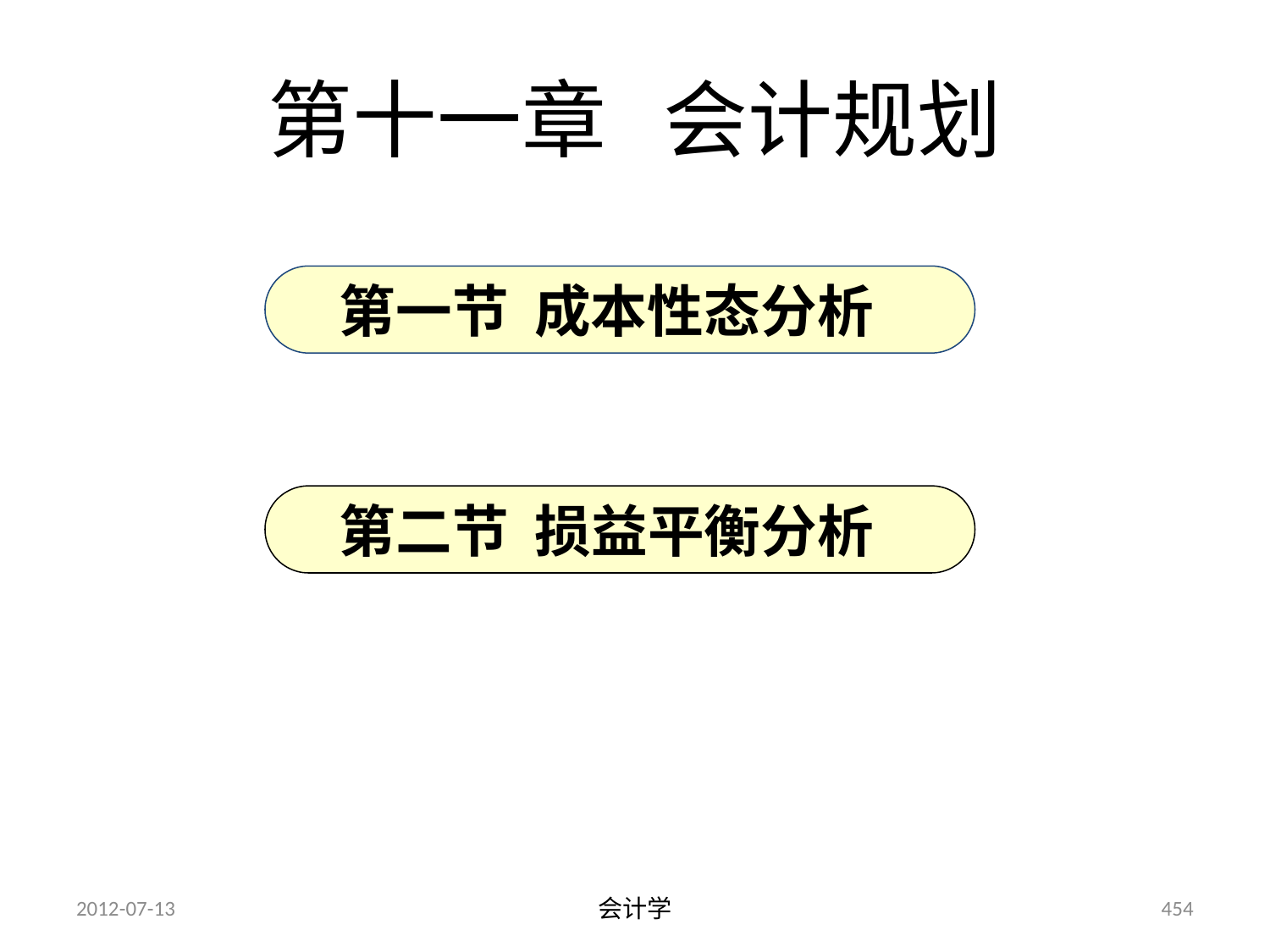

# 第十一章   会计规划
第一节  成本性态分析
第二节  损益平衡分析
2012-07-13
会计学
454